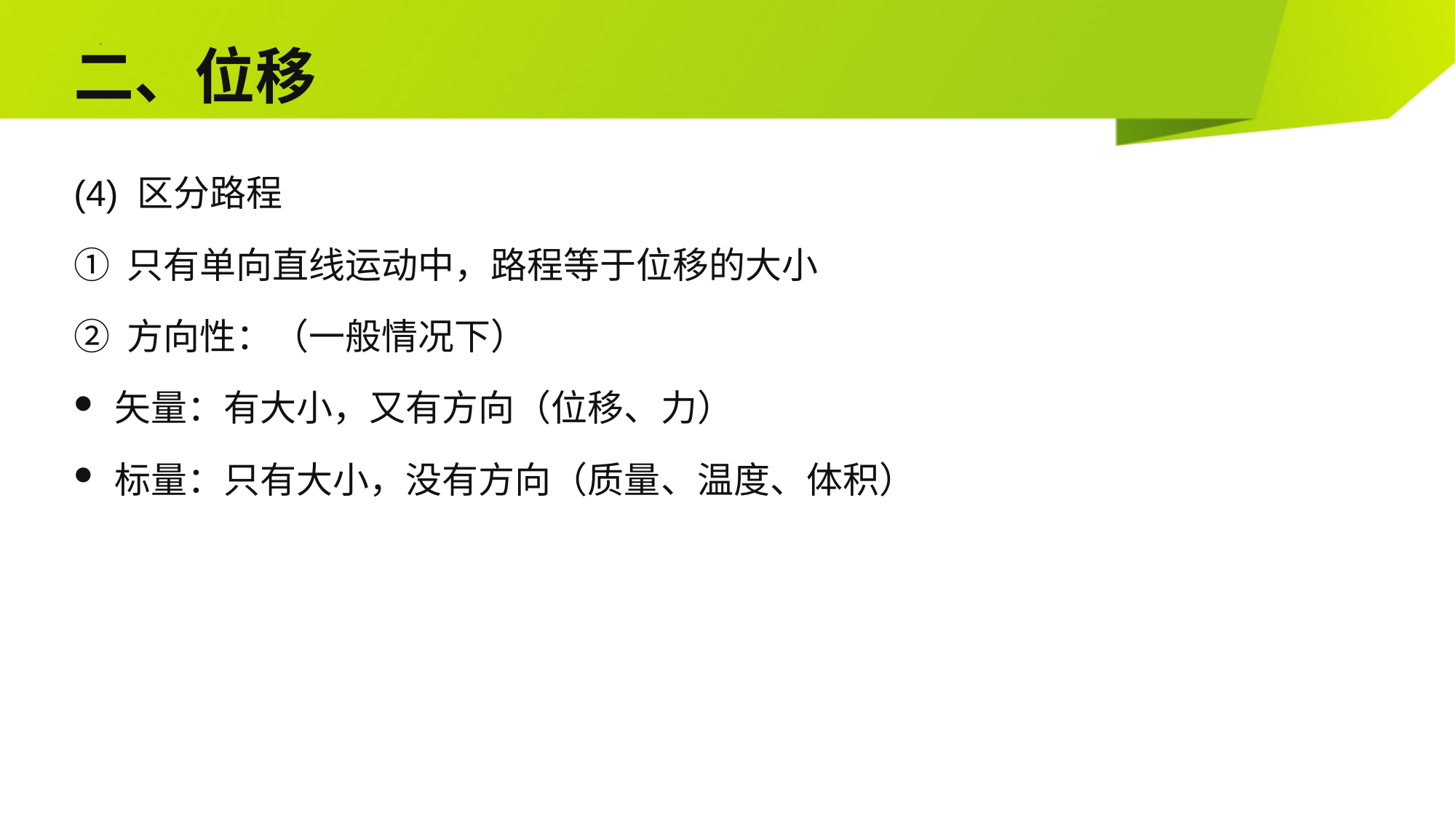

# 二、位移
(4) 区分路程
① 只有单向直线运动中，路程等于位移的大小
② 方向性：（一般情况下）
矢量：有大小，又有方向（位移、力）
标量：只有大小，没有方向（质量、温度、体积）